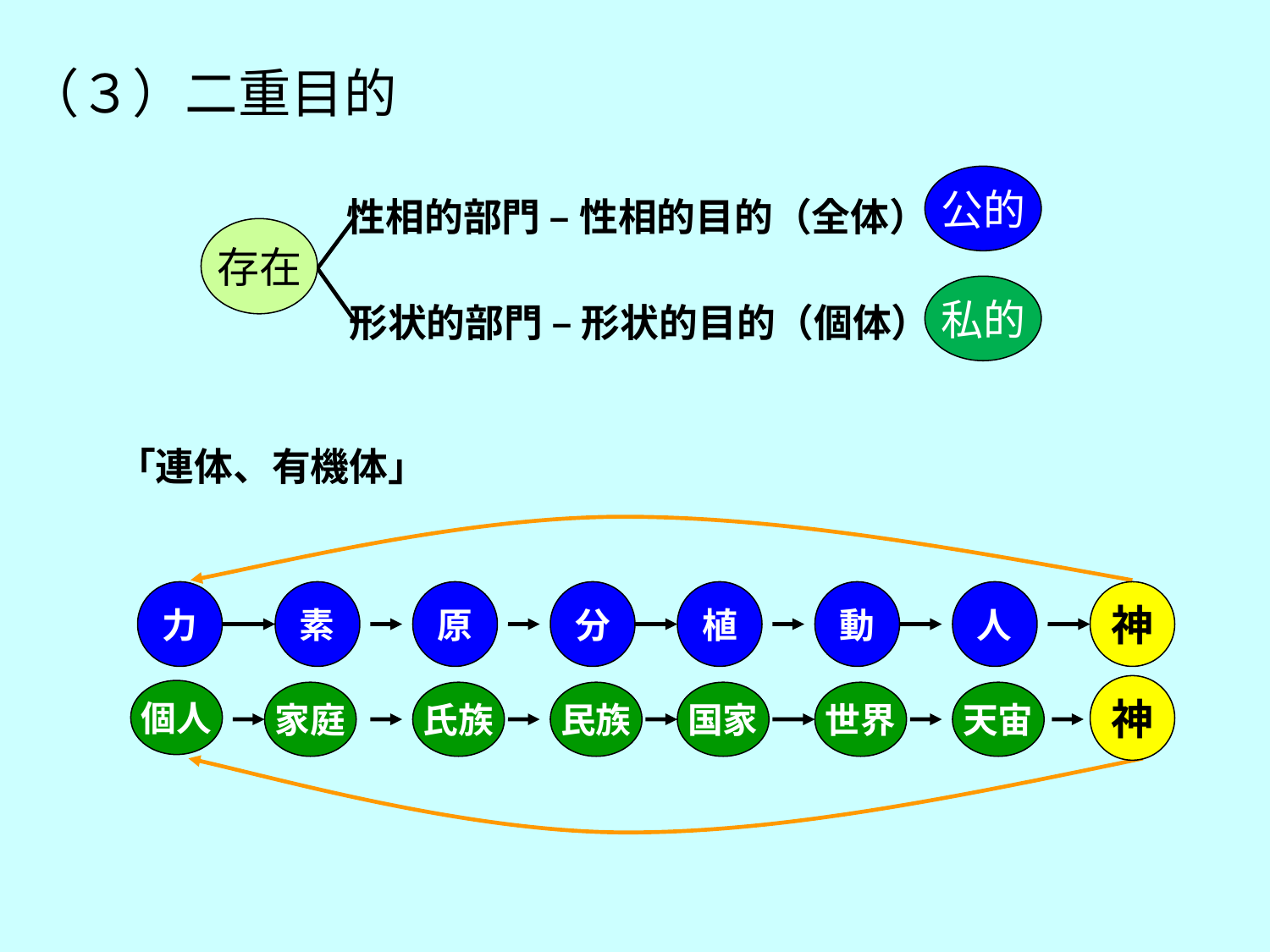

（３）二重目的
公的
性相的部門 – 性相的目的（全体）

存在

私的
形状的部門 – 形状的目的（個体）
「連体、有機体」

力
素
原
分
植
動
人
神

神
個人
家庭
氏族
民族
国家
世界
天宙